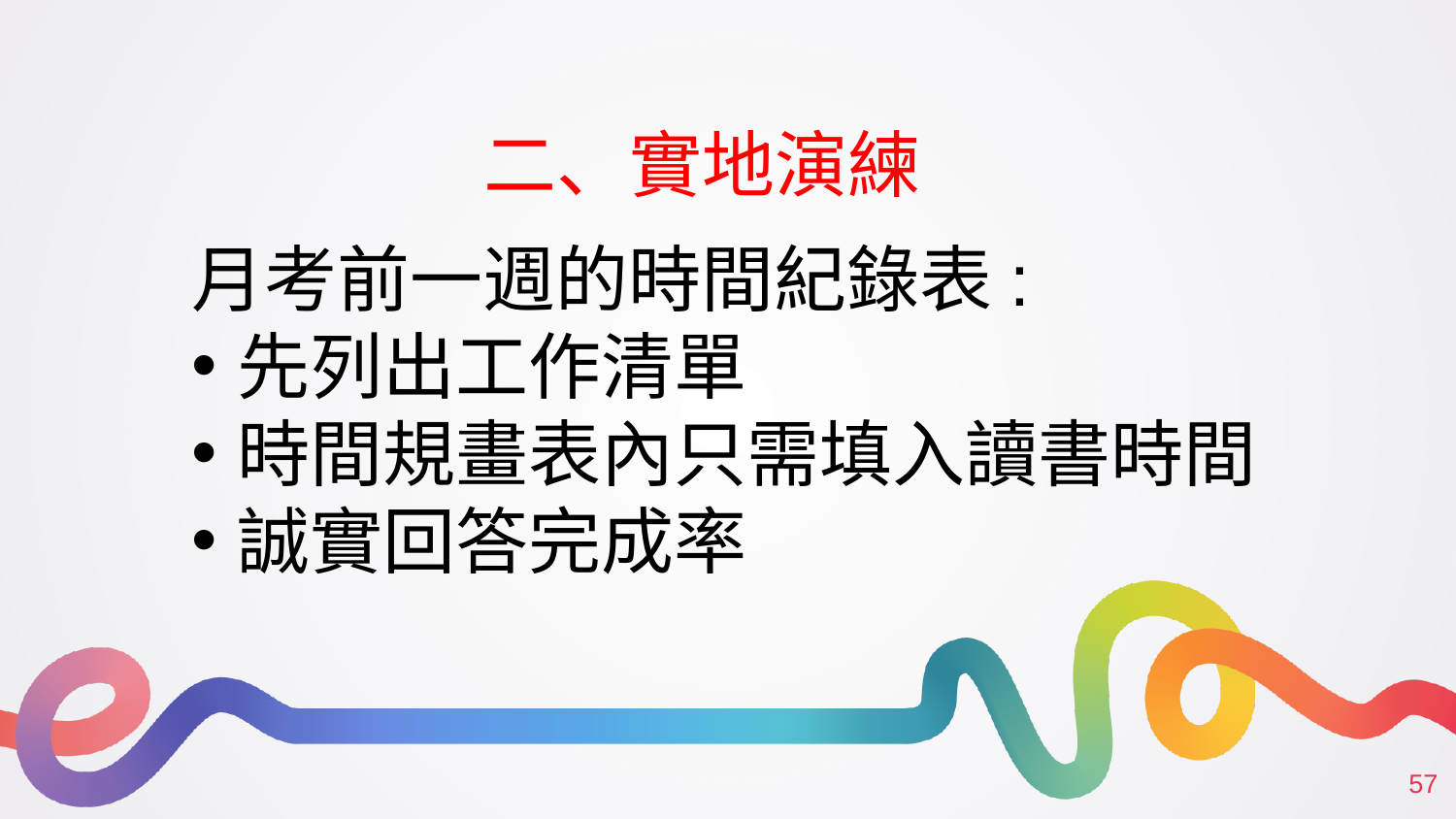

二、實地演練
月考前一週的時間紀錄表:
先列出工作清單
時間規畫表內只需填入讀書時間
誠實回答完成率

57